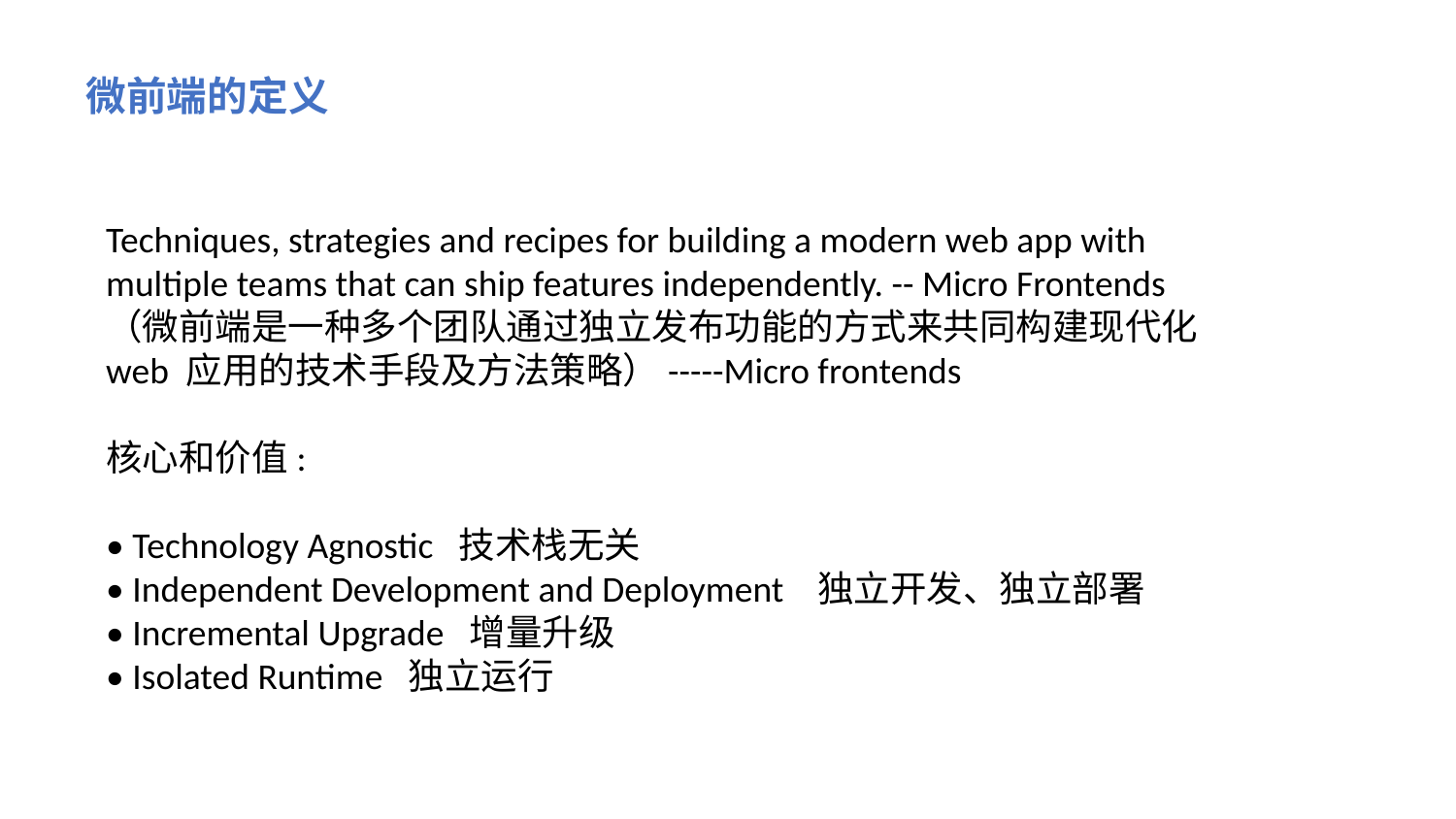

微前端的定义
Techniques, strategies and recipes for building a modern web app with multiple teams that can ship features independently. -- Micro Frontends
（微前端是一种多个团队通过独立发布功能的方式来共同构建现代化 web 应用的技术手段及方法策略）-----Micro frontends

核心和价值:

• Technology Agnostic  技术栈无关
• Independent Development and Deployment   独立开发、独立部署
• Incremental Upgrade  增量升级
• Isolated Runtime  独立运行